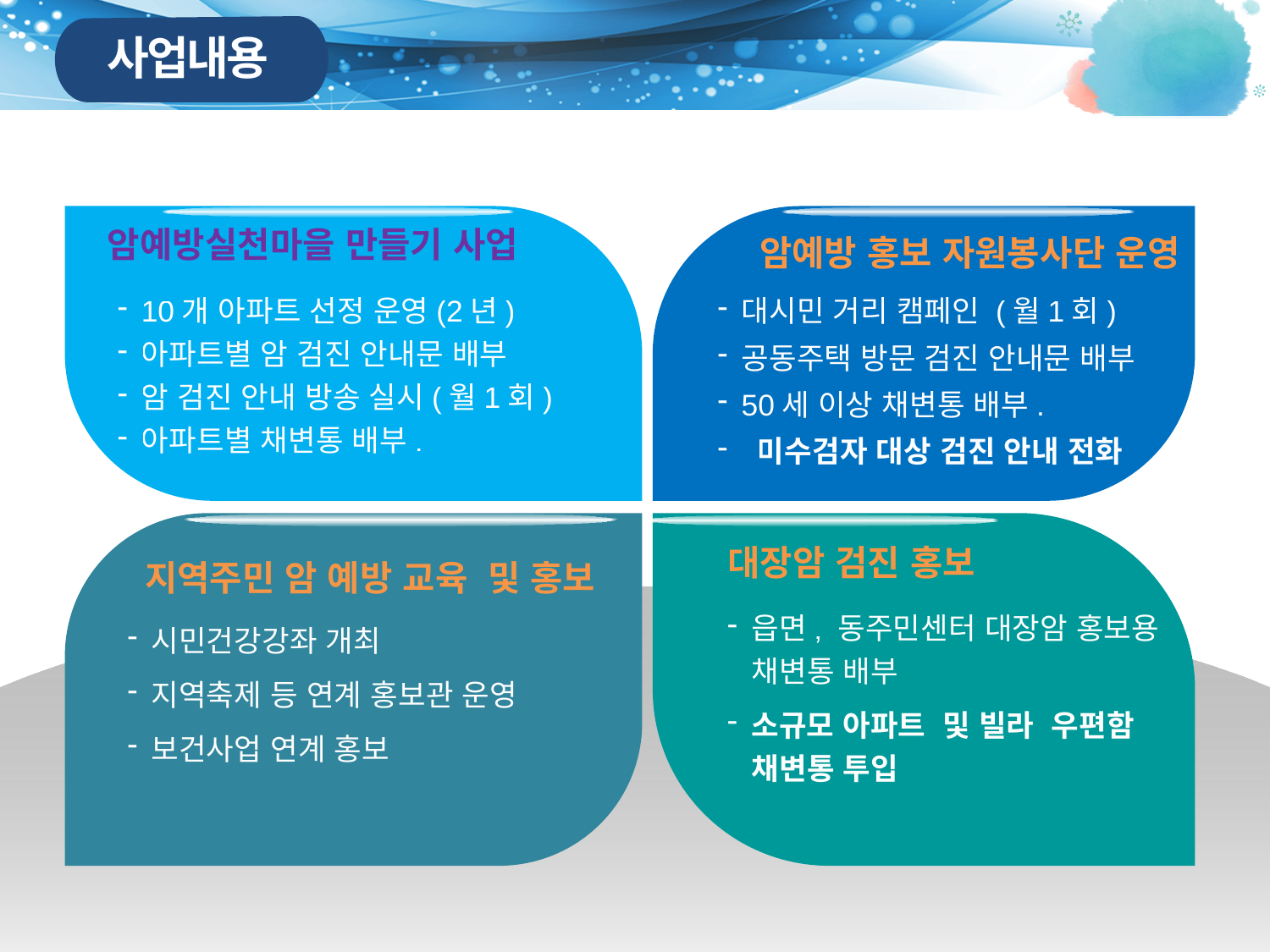

사업내용

암예방실천마을 만들기 사업
암예방 홍보 자원봉사단 운영
10개 아파트 선정 운영(2년)
아파트별 암 검진 안내문 배부
암 검진 안내 방송 실시(월1회)
아파트별 채변통 배부.
대시민 거리 캠페인 (월1회)
공동주택 방문 검진 안내문 배부
50세 이상 채변통 배부.
 미수검자 대상 검진 안내 전화
대장암 검진 홍보
지역주민 암 예방 교육  및 홍보

읍면, 동주민센터 대장암 홍보용
  채변통 배부
소규모 아파트  및 빌라  우편함
  채변통 투입
시민건강강좌 개최
지역축제 등 연계 홍보관 운영
보건사업 연계 홍보